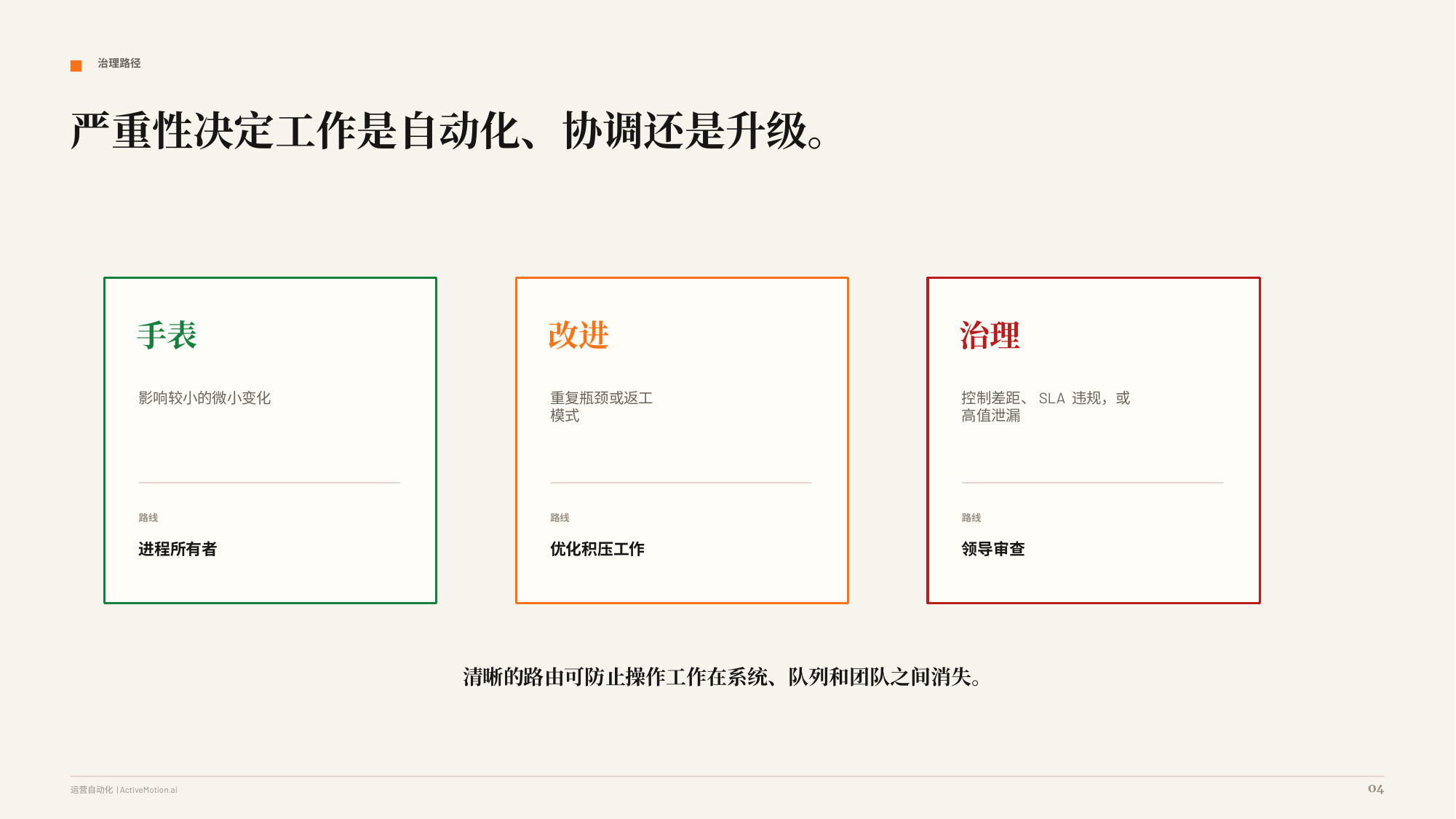

治理路径

严重性决定工作是自动化、协调还是升级。

手表
改进
治理
影响较小的微小变化
重复瓶颈或返工
模式
控制差距、SLA 违规，或
高值泄漏

路线
路线
路线
进程所有者
优化积压工作
领导审查
清晰的路由可防止操作工作在系统、队列和团队之间消失。

04
运营自动化 | ActiveMotion.ai